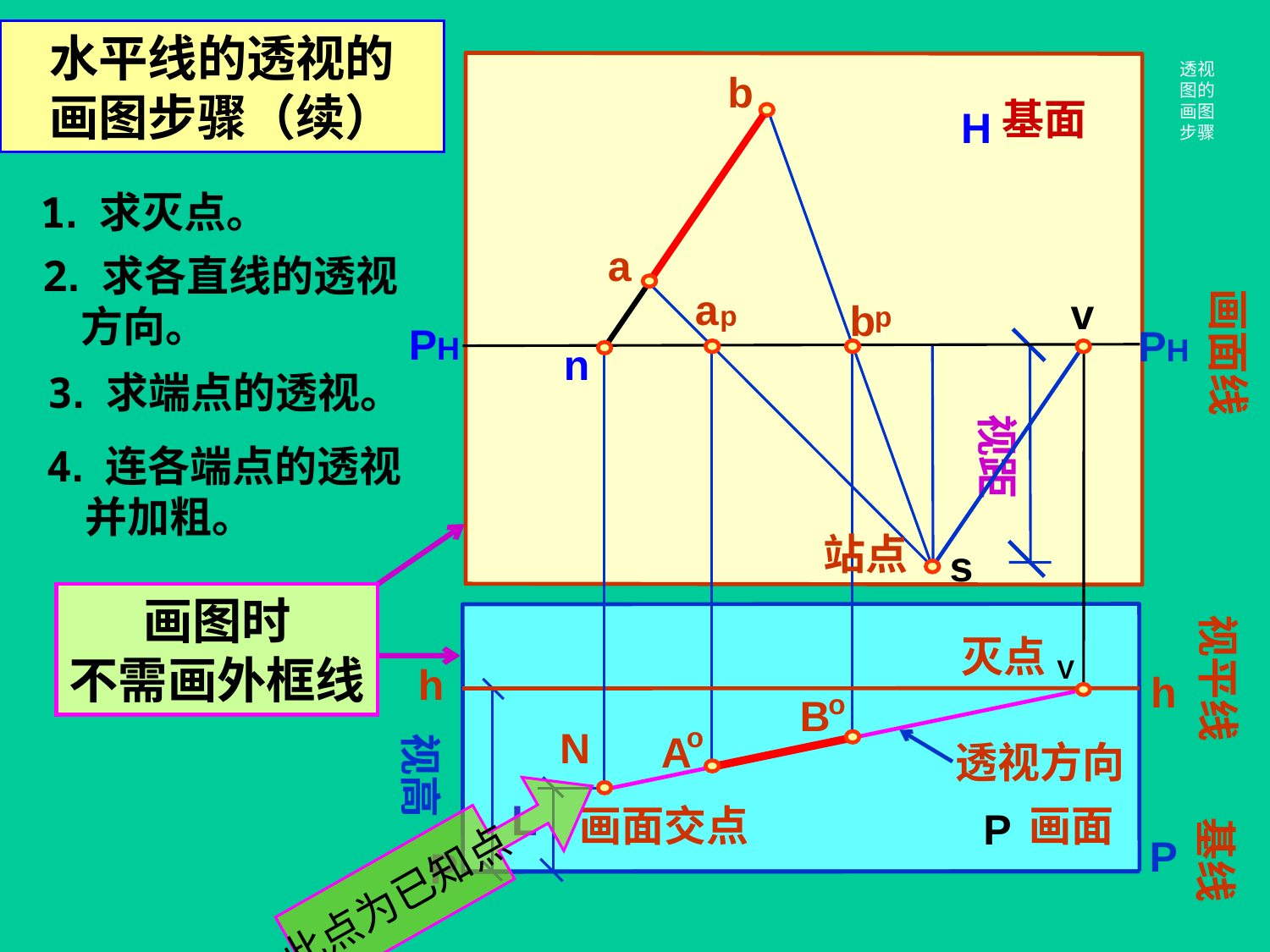

水平线的透视的
画图步骤（续）

基面
H
# 透视图的画图步骤
b

a

1. 求灭点。
2. 求各直线的透视
   方向。
画面线
PH
PH

n

a

p

v

p
b

视距

s

站点

3. 求端点的透视。
4. 连各端点的透视
   并加粗。

画图时
不需画外框线

画面
P
视平线
h
h

灭点
V

视高

o
B

o
A

N

透视方向

L

画面交点
基线
P
P

此点为已知点